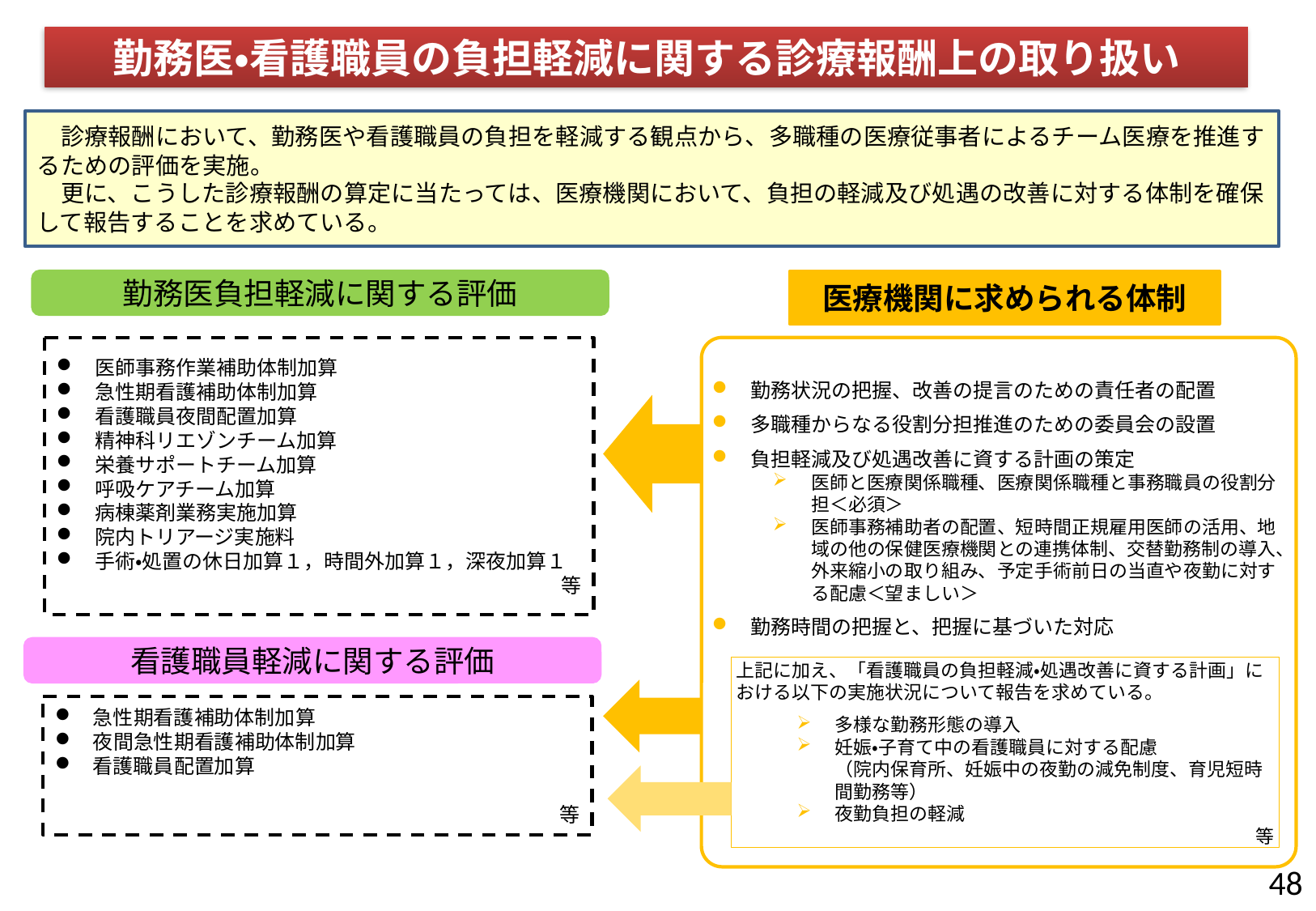

勤務医・看護職員の負担軽減に関する診療報酬上の取り扱い
　診療報酬において、勤務医や看護職員の負担を軽減する観点から、多職種の医療従事者によるチーム医療を推進するための評価を実施。
　更に、こうした診療報酬の算定に当たっては、医療機関において、負担の軽減及び処遇の改善に対する体制を確保して報告することを求めている。
勤務医負担軽減に関する評価
医療機関に求められる体制
医師事務作業補助体制加算
急性期看護補助体制加算
看護職員夜間配置加算
精神科リエゾンチーム加算
栄養サポートチーム加算
呼吸ケアチーム加算
病棟薬剤業務実施加算
院内トリアージ実施料
手術・処置の休日加算１，時間外加算１，深夜加算１
等
勤務状況の把握、改善の提言のための責任者の配置
多職種からなる役割分担推進のための委員会の設置
負担軽減及び処遇改善に資する計画の策定
医師と医療関係職種、医療関係職種と事務職員の役割分担＜必須＞
医師事務補助者の配置、短時間正規雇用医師の活用、地域の他の保健医療機関との連携体制、交替勤務制の導入、外来縮小の取り組み、予定手術前日の当直や夜勤に対する配慮＜望ましい＞
勤務時間の把握と、把握に基づいた対応

看護職員軽減に関する評価
上記に加え、「看護職員の負担軽減・処遇改善に資する計画」における以下の実施状況について報告を求めている。
多様な勤務形態の導入
妊娠・子育て中の看護職員に対する配慮
（院内保育所、妊娠中の夜勤の減免制度、育児短時間勤務等）
夜勤負担の軽減
等

急性期看護補助体制加算
夜間急性期看護補助体制加算
看護職員配置加算
等

48